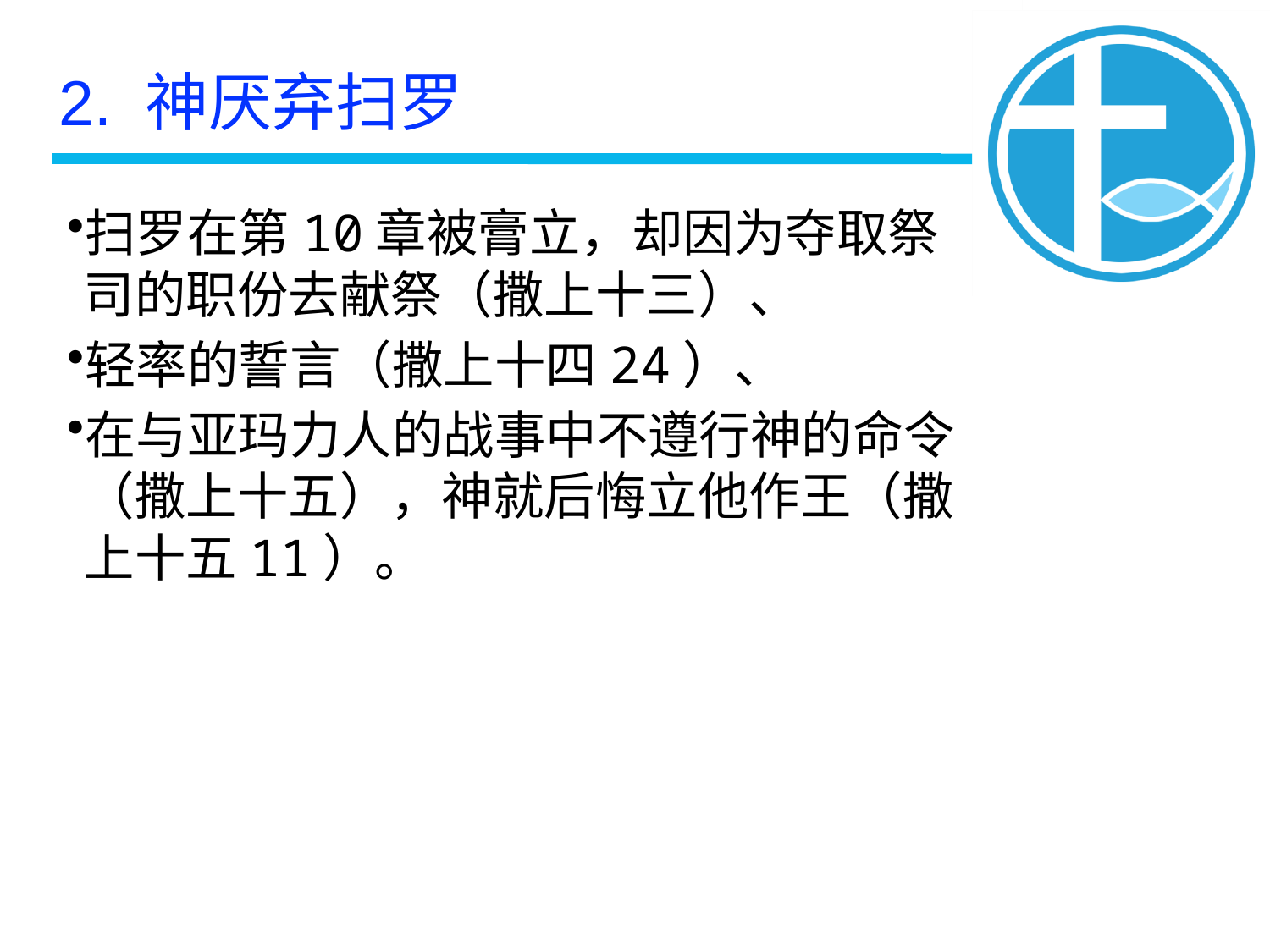

2. 神厌弃扫罗
扫罗在第10章被膏立，却因为夺取祭司的职份去献祭（撒上十三）、
轻率的誓言（撒上十四24）、
在与亚玛力人的战事中不遵行神的命令（撒上十五），神就后悔立他作王（撒上十五11）。